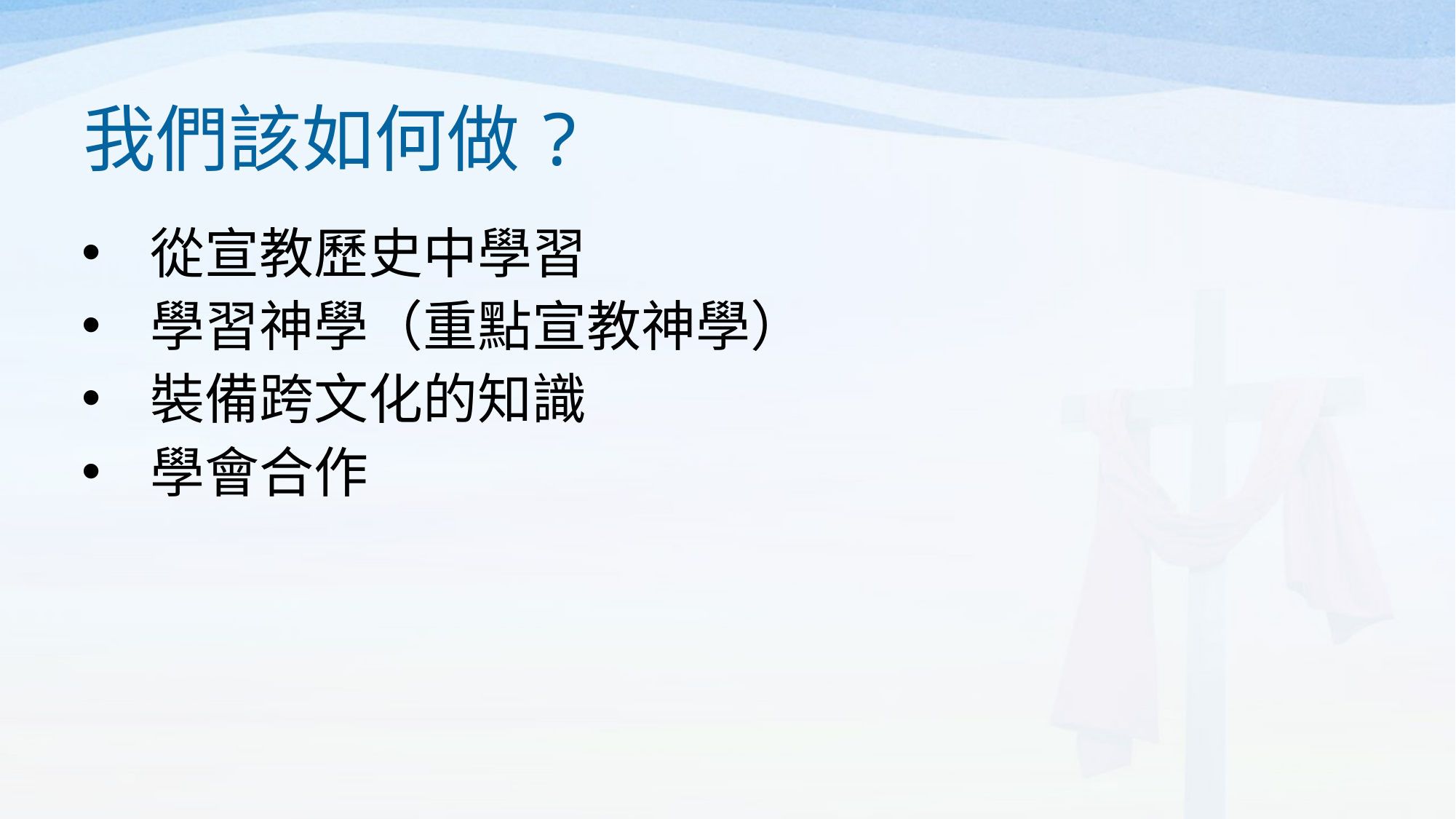

# 我們該如何做?
從宣教歷史中學習
學習神學（重點宣教神學）
裝備跨文化的知識
學會合作